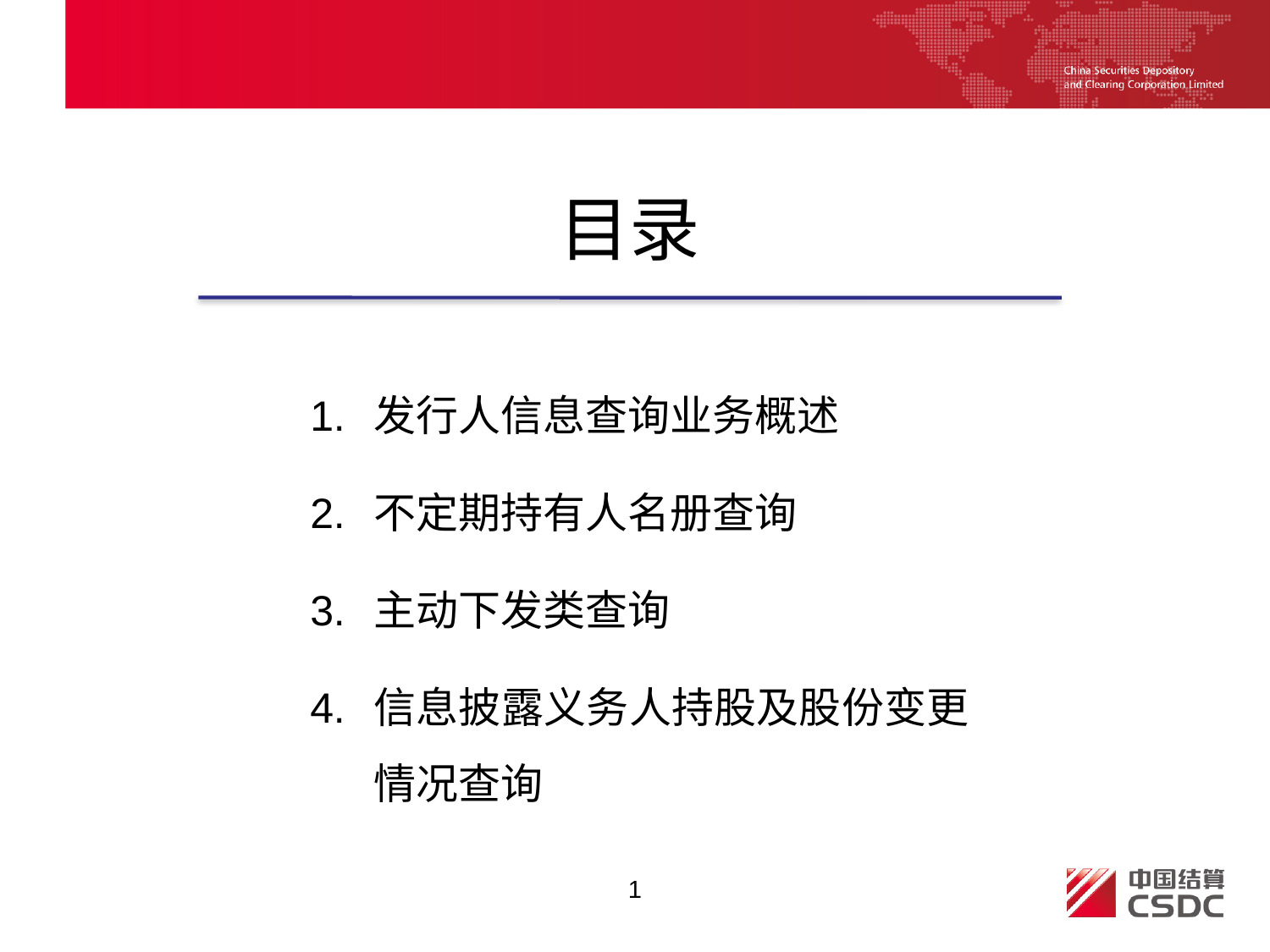

目录
发行人信息查询业务概述
不定期持有人名册查询
主动下发类查询
信息披露义务人持股及股份变更情况查询
1